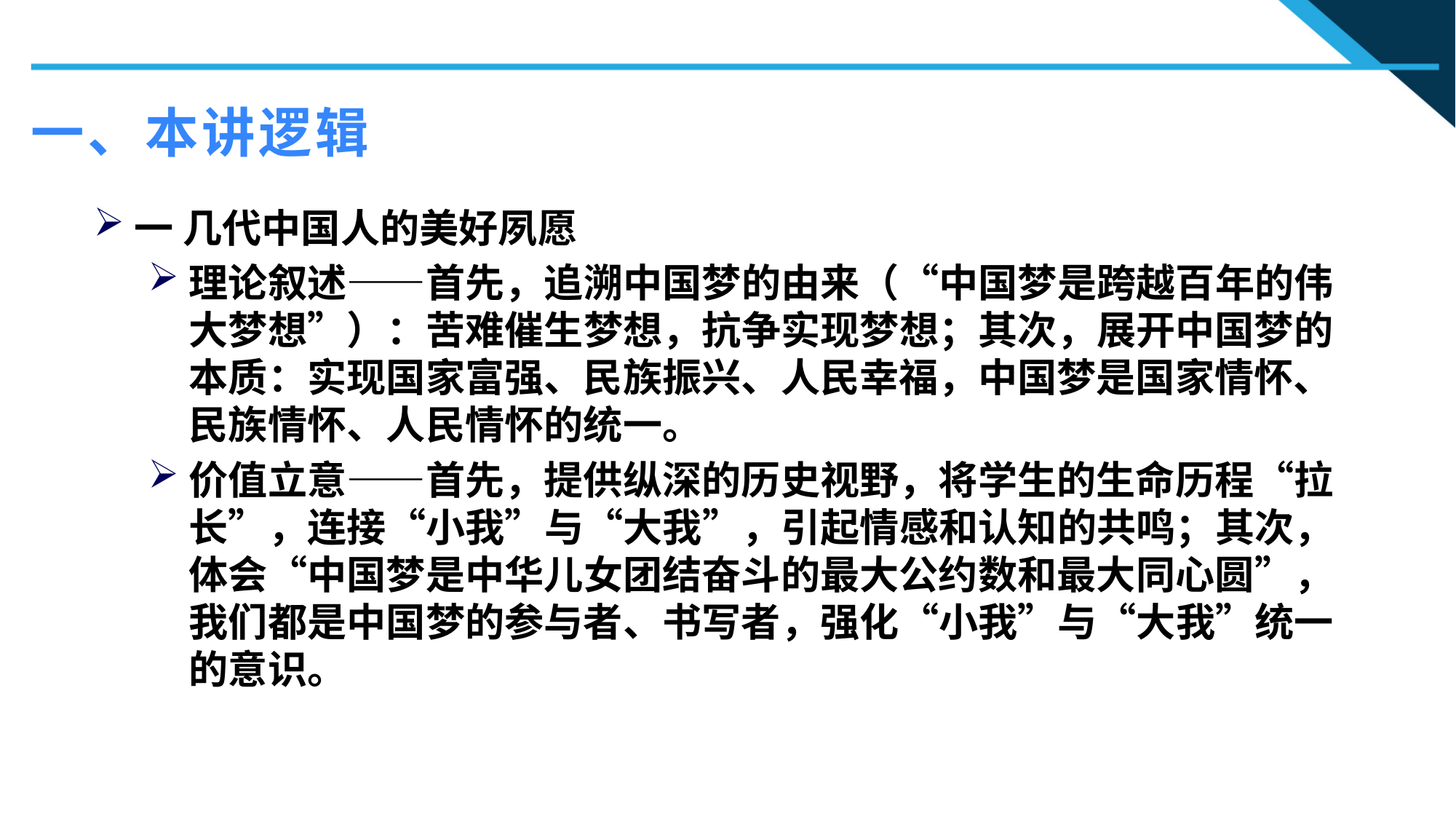

一、本讲逻辑
一 几代中国人的美好夙愿
理论叙述——首先，追溯中国梦的由来（“中国梦是跨越百年的伟大梦想”）：苦难催生梦想，抗争实现梦想；其次，展开中国梦的本质：实现国家富强、民族振兴、人民幸福，中国梦是国家情怀、民族情怀、人民情怀的统一。
价值立意——首先，提供纵深的历史视野，将学生的生命历程“拉长”，连接“小我”与“大我”，引起情感和认知的共鸣；其次，体会“中国梦是中华儿女团结奋斗的最大公约数和最大同心圆”，我们都是中国梦的参与者、书写者，强化“小我”与“大我”统一的意识。